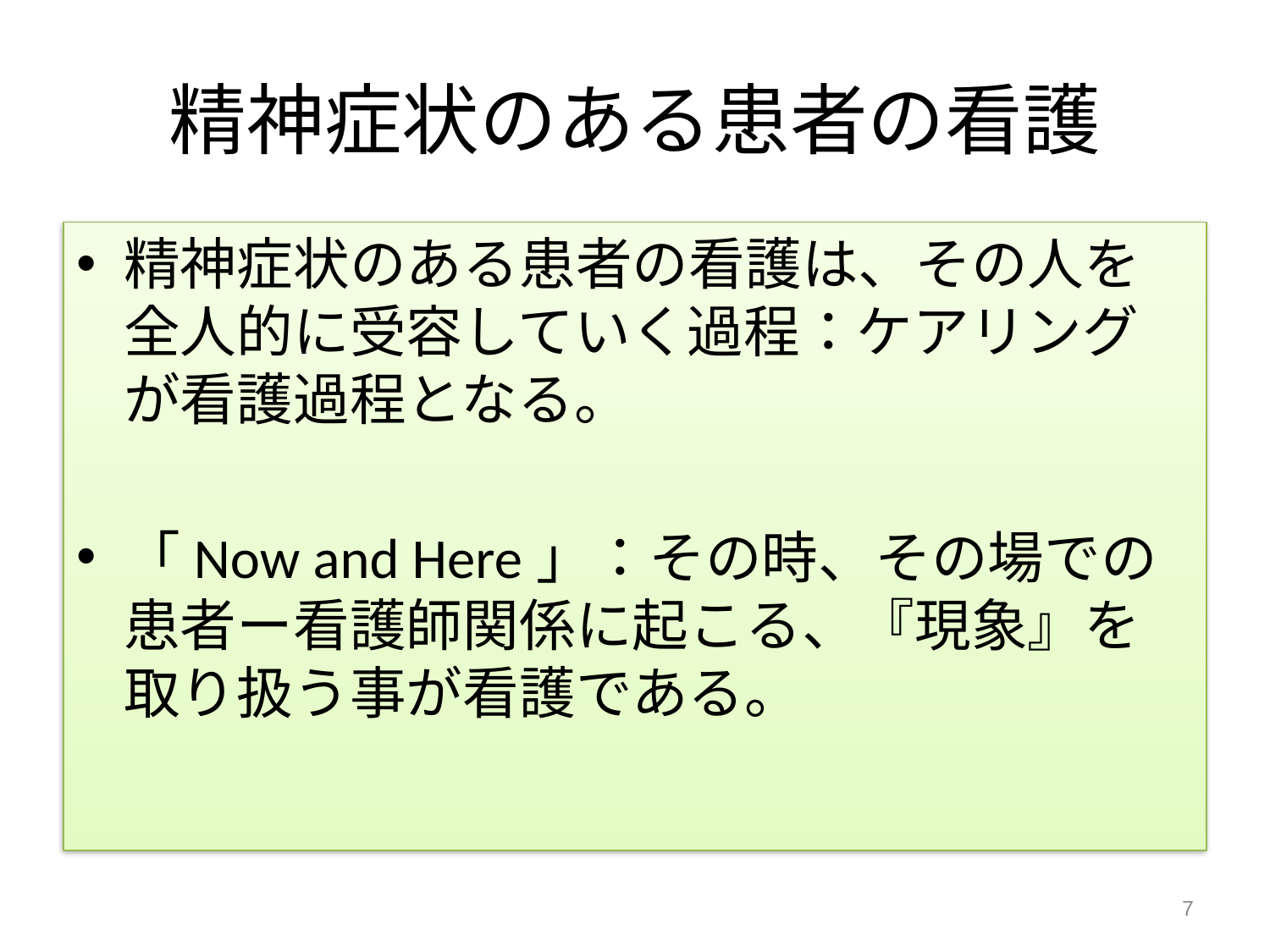

# 精神症状のある患者の看護
精神症状のある患者の看護は、その人を全人的に受容していく過程：ケアリングが看護過程となる。

「Now and Here」：その時、その場での患者ー看護師関係に起こる、『現象』を取り扱う事が看護である。
7